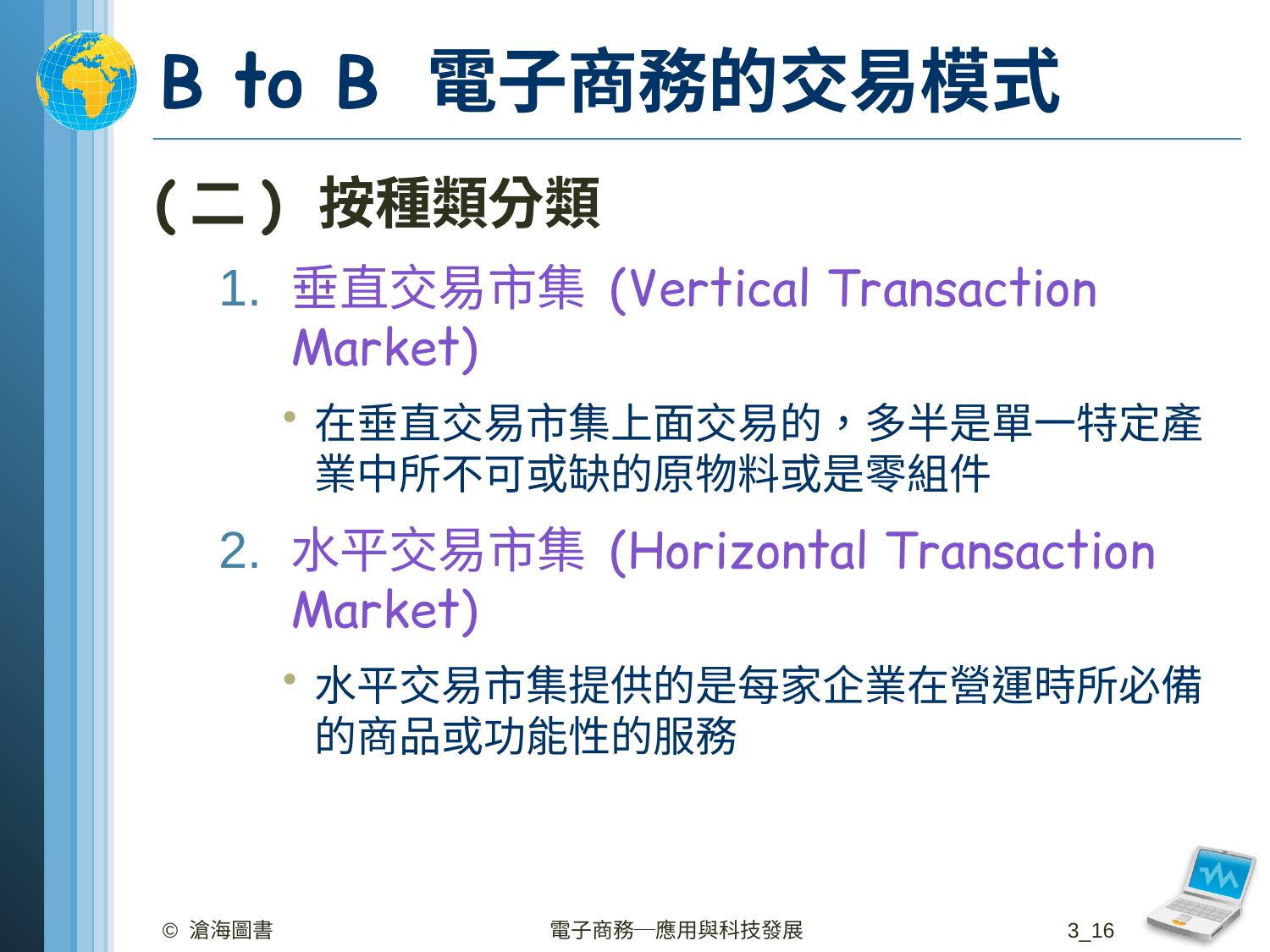

# B to B 電子商務的交易模式
(二) 按種類分類
垂直交易市集 (Vertical Transaction Market)
在垂直交易市集上面交易的，多半是單一特定產業中所不可或缺的原物料或是零組件
水平交易市集 (Horizontal Transaction Market)
水平交易市集提供的是每家企業在營運時所必備的商品或功能性的服務

© 滄海圖書
電子商務─應用與科技發展
3_16